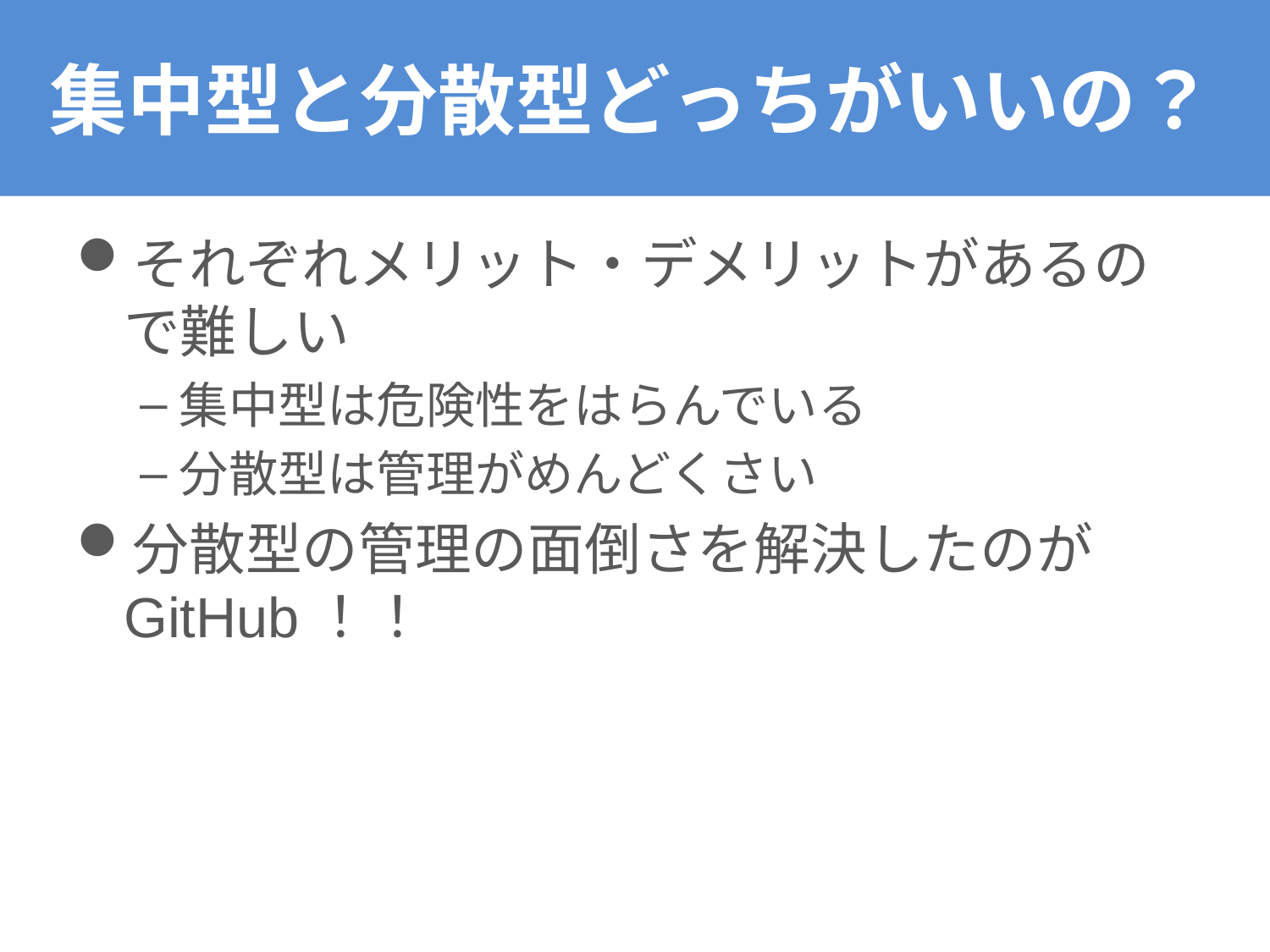

# 集中型と分散型どっちがいいの？
それぞれメリット・デメリットがあるので難しい
集中型は危険性をはらんでいる
分散型は管理がめんどくさい
分散型の管理の面倒さを解決したのがGitHub！！